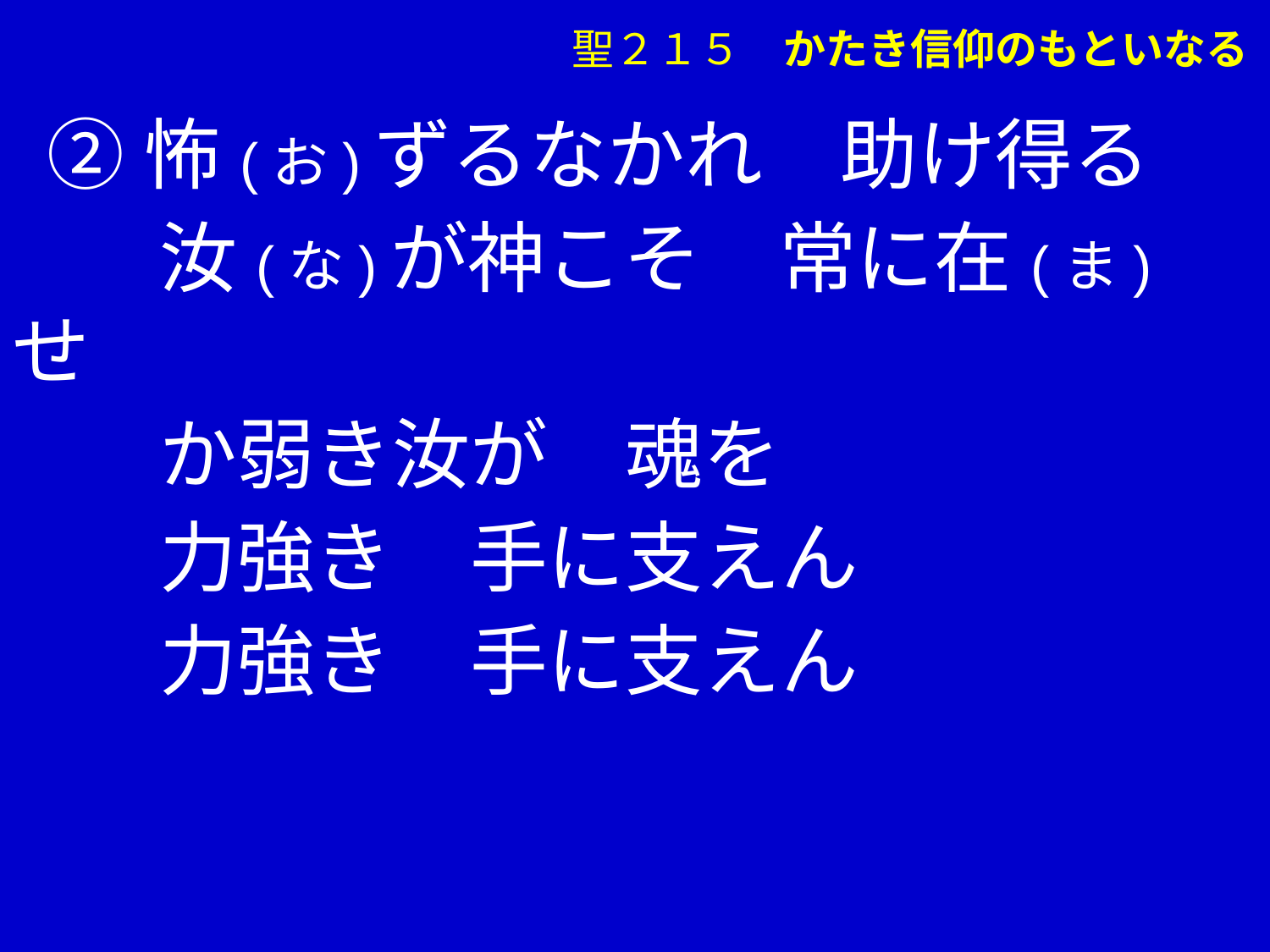

聖２１５　かたき信仰のもといなる
  ②怖(お)ずるなかれ　助け得る
　    汝(な)が神こそ　常に在(ま)せ
　    か弱き汝が　魂を
　    力強き　手に支えん
　    力強き　手に支えん